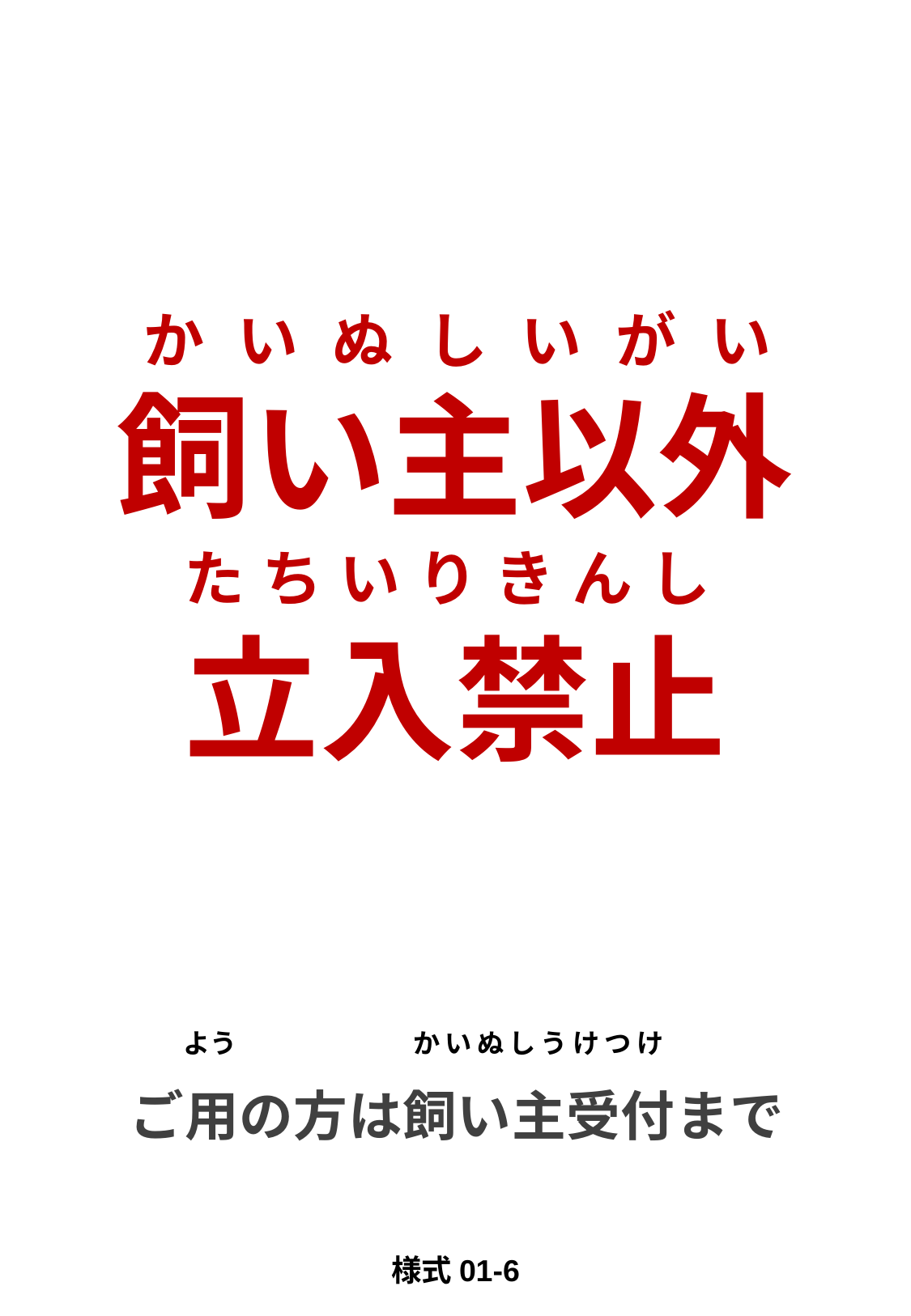

かいぬしいがい
# 飼い主以外 立入禁止
たちいりきんし
ご用の方は飼い主受付まで
かいぬしうけつけ
よう
様式01-6